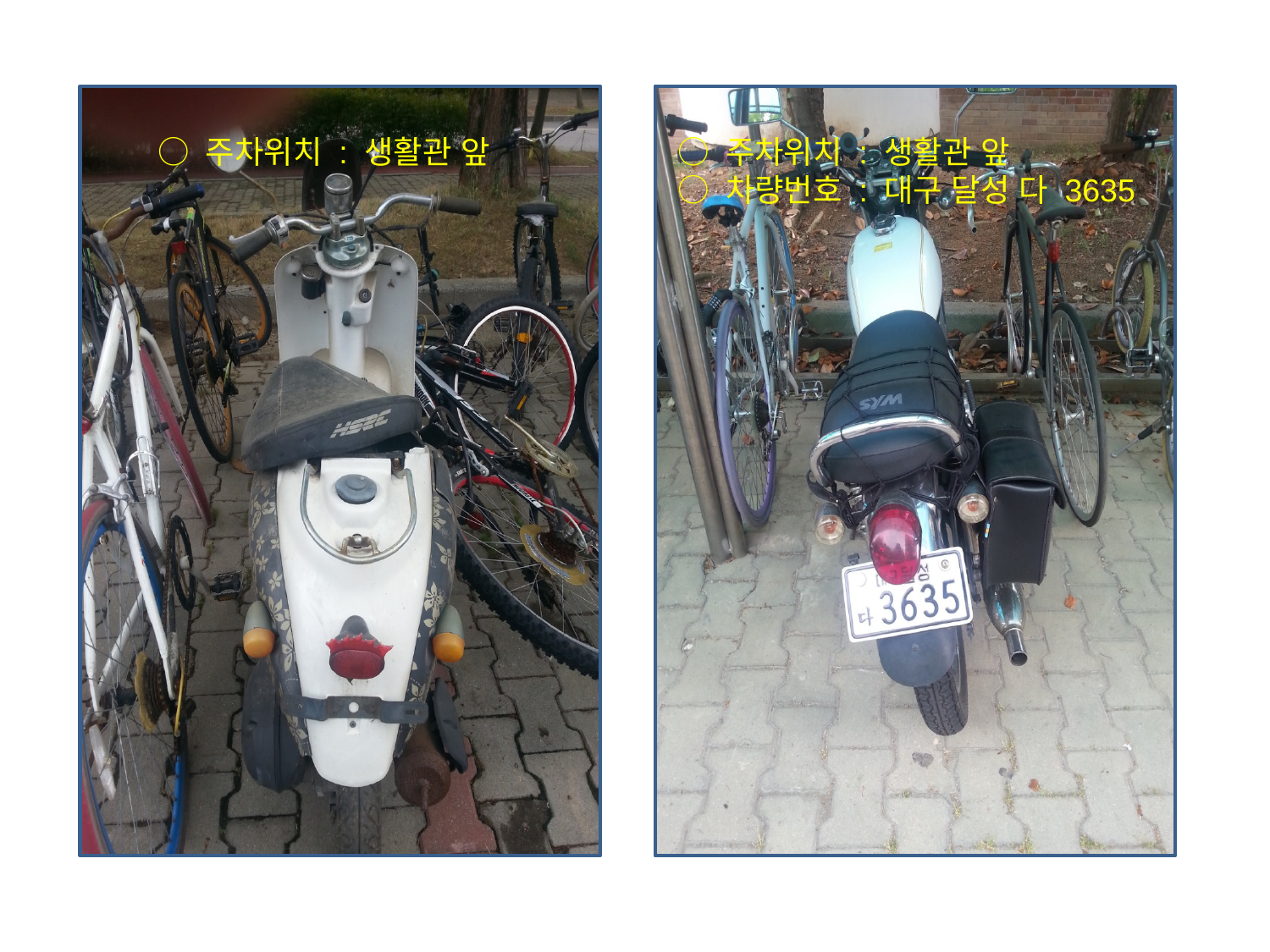

○ 주차위치 : 생활관 앞
○ 주차위치 : 생활관 앞
○ 차량번호 : 대구 달성 다 3635